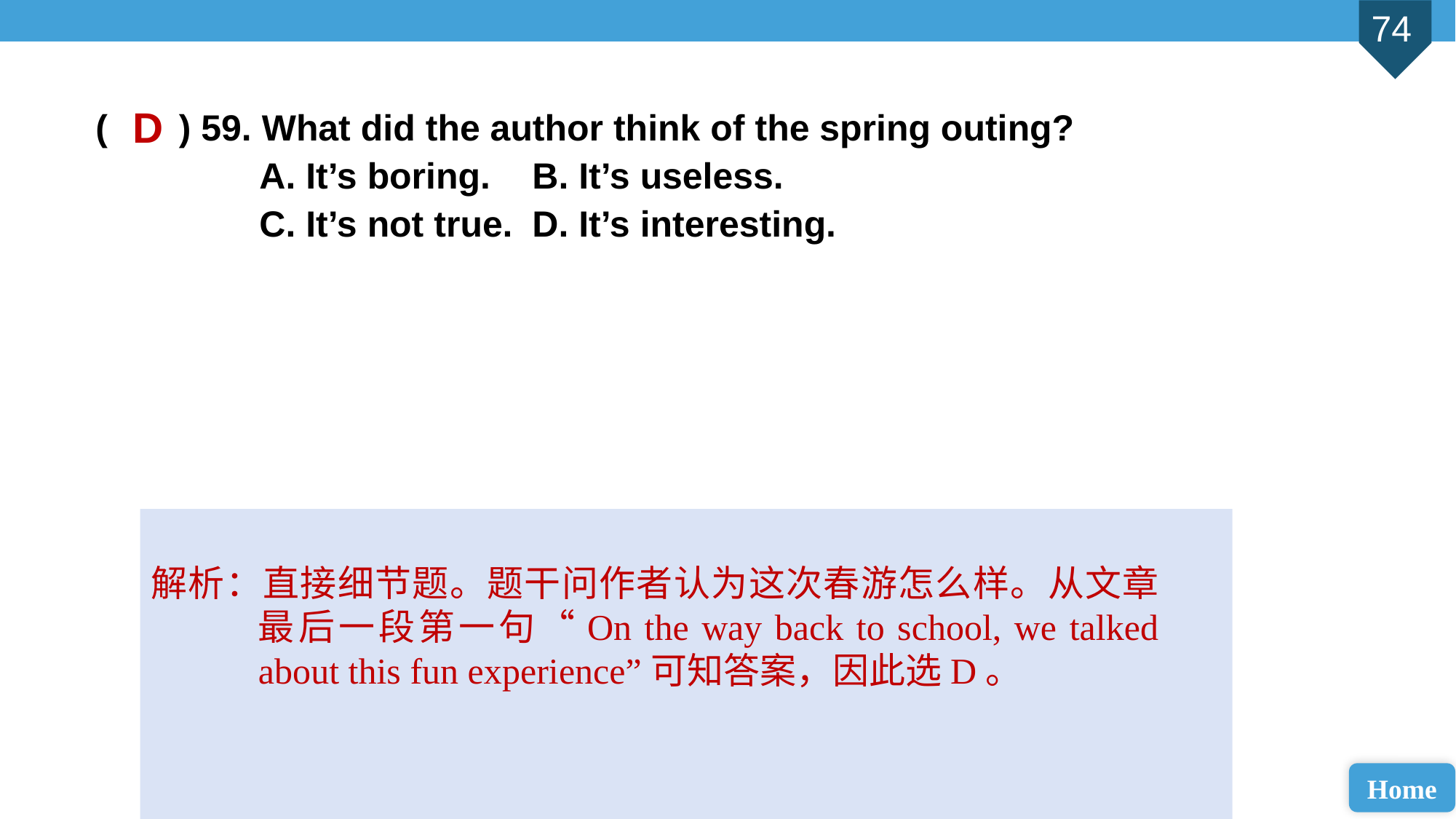

D
(       ) 59. What did the author think of the spring outing?
A. It’s boring. 	B. It’s useless.
C. It’s not true. 	D. It’s interesting.

解析：直接细节题。题干问作者认为这次春游怎么样。从文章最后一段第一句“On the way back to school, we talked about this fun experience”可知答案，因此选D。